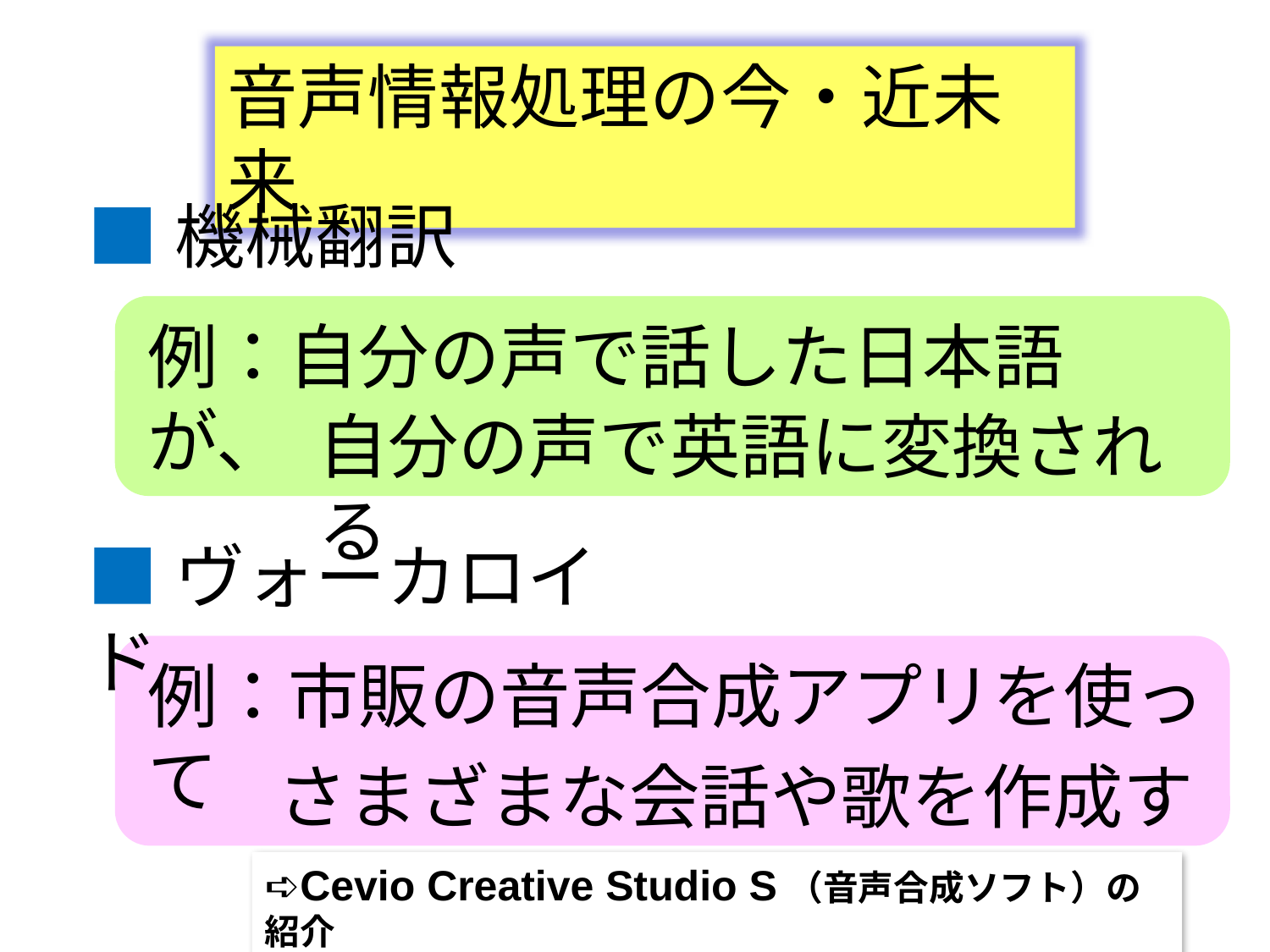

音声情報処理の今・近未来
■機械翻訳

例：自分の声で話した日本語が、
自分の声で英語に変換される
■ヴォーカロイド

例：市販の音声合成アプリを使って
さまざまな会話や歌を作成する
➪Cevio Creative Studio S（音声合成ソフト）の紹介